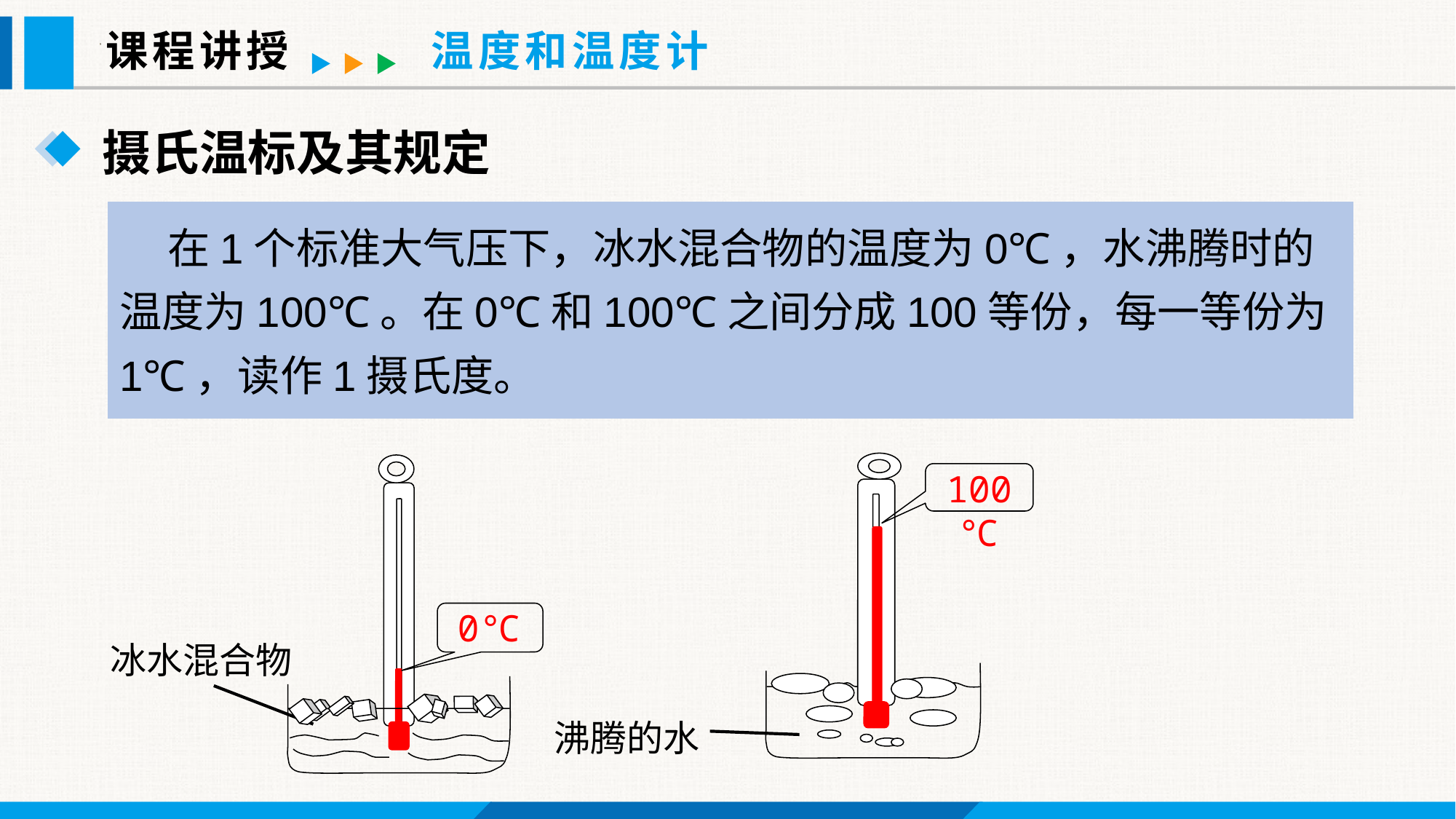

课程讲授
温度和温度计

摄氏温标及其规定

    在1个标准大气压下，冰水混合物的温度为0℃，水沸腾时的温度为100℃。在0℃和100℃之间分成100等份，每一等份为1℃，读作1摄氏度。

100℃

沸腾的水

0℃
冰水混合物